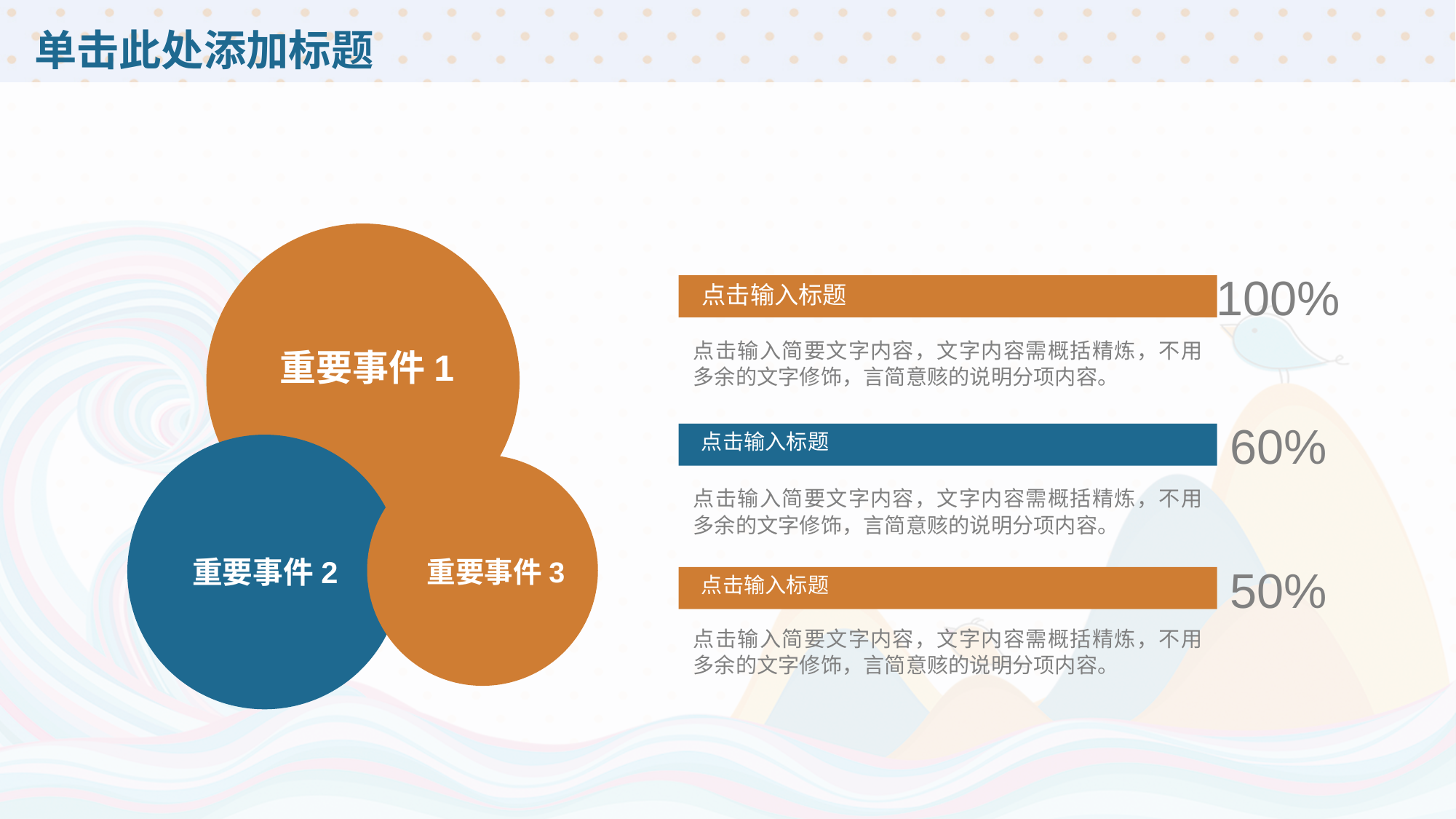

# 单击此处添加标题

重要事件1
100%
点击输入标题

点击输入简要文字内容，文字内容需概括精炼，不用多余的文字修饰，言简意赅的说明分项内容。
60%
点击输入标题

重要事件2

重要事件3
点击输入简要文字内容，文字内容需概括精炼，不用多余的文字修饰，言简意赅的说明分项内容。
50%
点击输入标题

点击输入简要文字内容，文字内容需概括精炼，不用多余的文字修饰，言简意赅的说明分项内容。